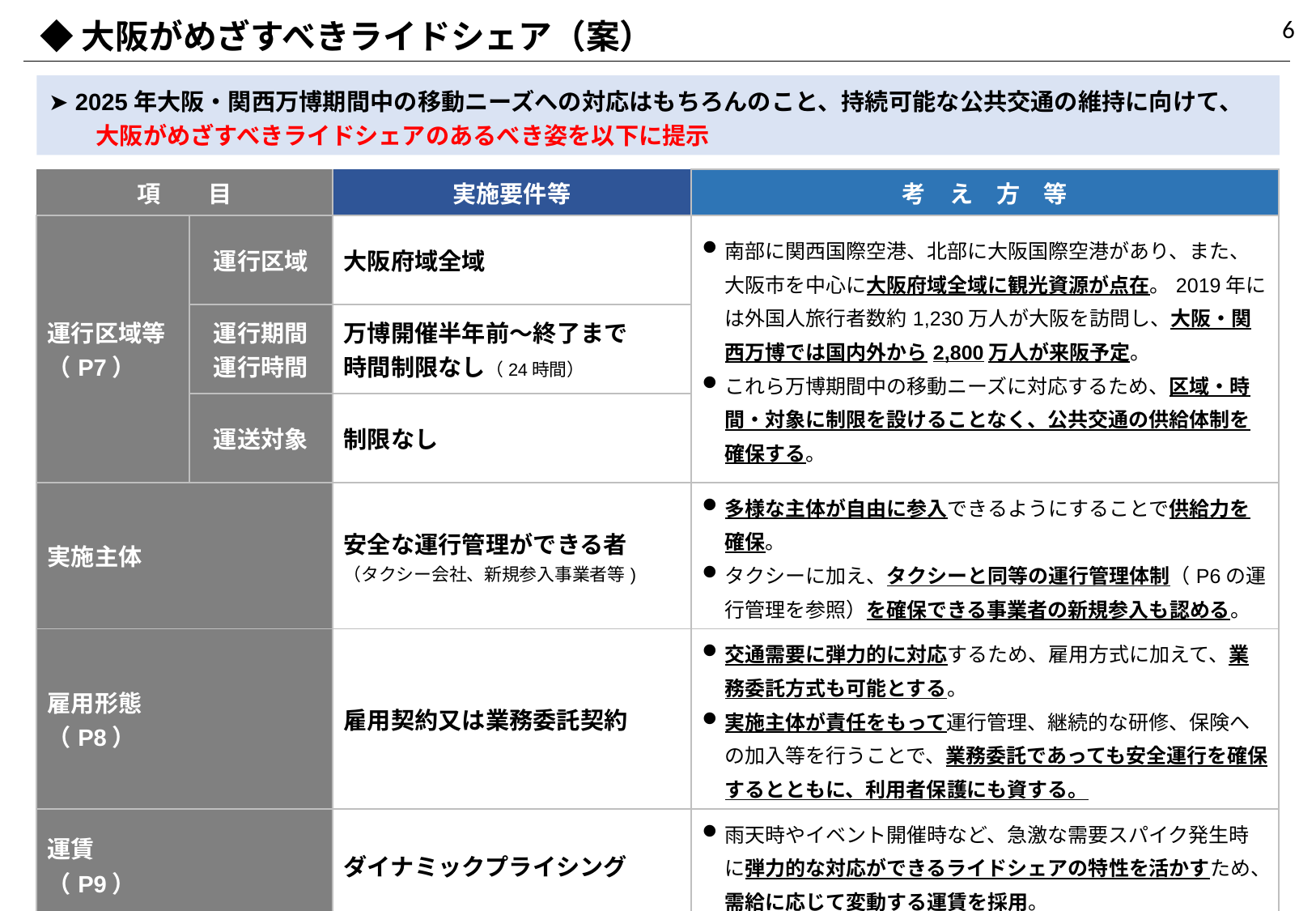

6
◆大阪がめざすべきライドシェア（案）
➤ 2025年大阪・関西万博期間中の移動ニーズへの対応はもちろんのこと、持続可能な公共交通の維持に向けて、
　　大阪がめざすべきライドシェアのあるべき姿を以下に提示
| 項　　目 |  | 実施要件等 | 考　え　方　等 |
| --- | --- | --- | --- |
| 運行区域等 （P7） | 運行区域 | 大阪府域全域 | 南部に関西国際空港、北部に大阪国際空港があり、また、大阪市を中心に大阪府域全域に観光資源が点在。2019年には外国人旅行者数約1,230万人が大阪を訪問し、大阪・関西万博では国内外から2,800万人が来阪予定。 これら万博期間中の移動ニーズに対応するため、区域・時間・対象に制限を設けることなく、公共交通の供給体制を確保する。 |
|  | 運行期間 運行時間 | 万博開催半年前～終了まで 時間制限なし（24時間） |  |
|  | 運送対象 | 制限なし |  |
| 実施主体 |  | 安全な運行管理ができる者 （タクシー会社、新規参入事業者等) | 多様な主体が自由に参入できるようにすることで供給力を確保。 タクシーに加え、タクシーと同等の運行管理体制（P6の運行管理を参照）を確保できる事業者の新規参入も認める。 |
| 雇用形態 （P8） |  | 雇用契約又は業務委託契約 | 交通需要に弾力的に対応するため、雇用方式に加えて、業務委託方式も可能とする。 実施主体が責任をもって運行管理、継続的な研修、保険への加入等を行うことで、業務委託であっても安全運行を確保するとともに、利用者保護にも資する。 |
| 運賃 （P9） |  | ダイナミックプライシング | 雨天時やイベント開催時など、急激な需要スパイク発生時に弾力的な対応ができるライドシェアの特性を活かすため、需給に応じて変動する運賃を採用。 |